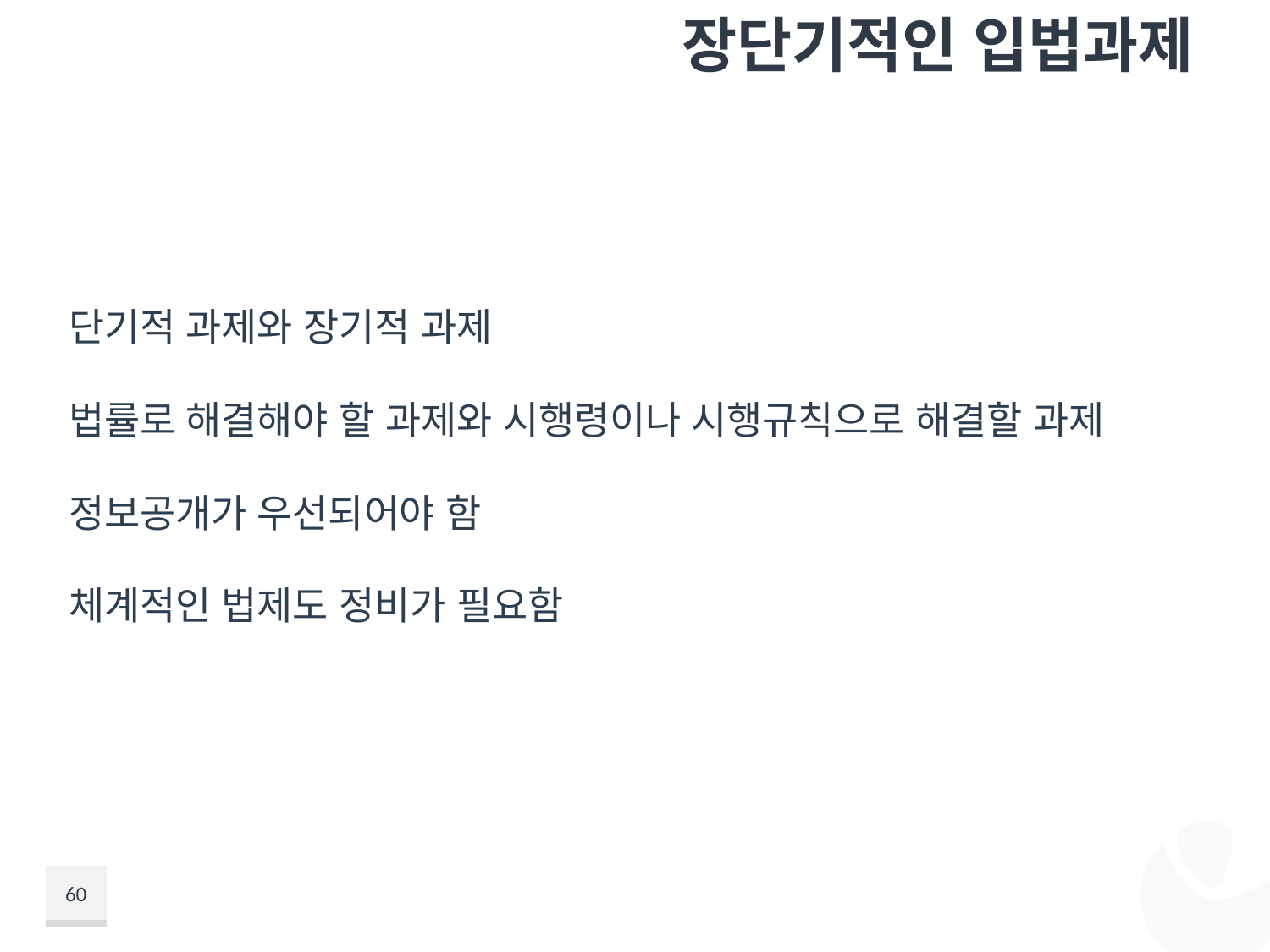

# 장단기적인 입법과제
단기적 과제와 장기적 과제

법률로 해결해야 할 과제와 시행령이나 시행규칙으로 해결할 과제

정보공개가 우선되어야 함

체계적인 법제도 정비가 필요함
60